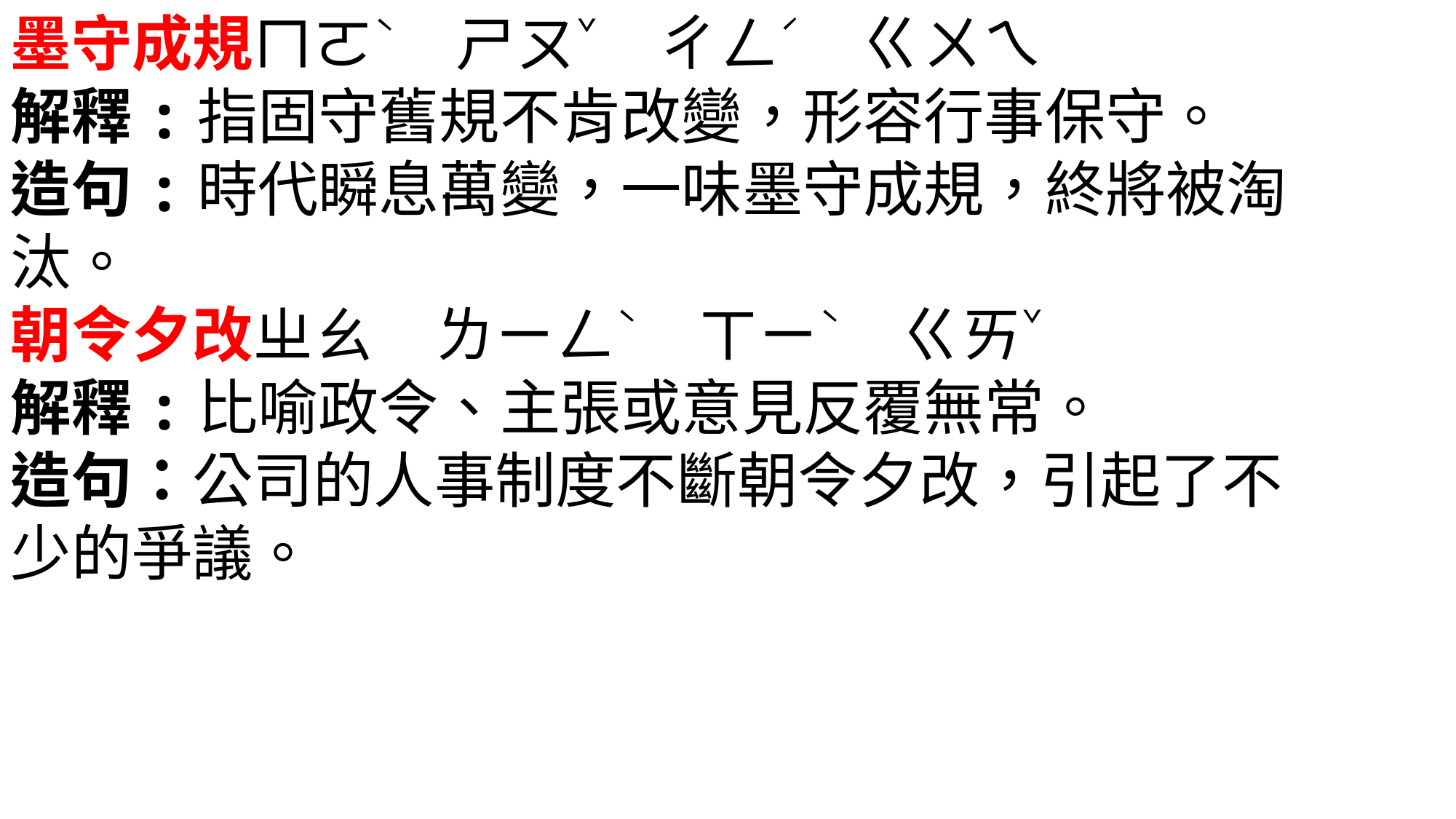

墨守成規ㄇㄛˋ　ㄕㄡˇ　ㄔㄥˊ　ㄍㄨㄟ
解釋:指固守舊規不肯改變，形容行事保守。
造句:時代瞬息萬變，一味墨守成規，終將被淘汰。
朝令夕改ㄓㄠ　ㄌㄧㄥˋ　ㄒㄧˋ　ㄍㄞˇ
解釋:比喻政令、主張或意見反覆無常。
造句：公司的人事制度不斷朝令夕改，引起了不少的爭議。